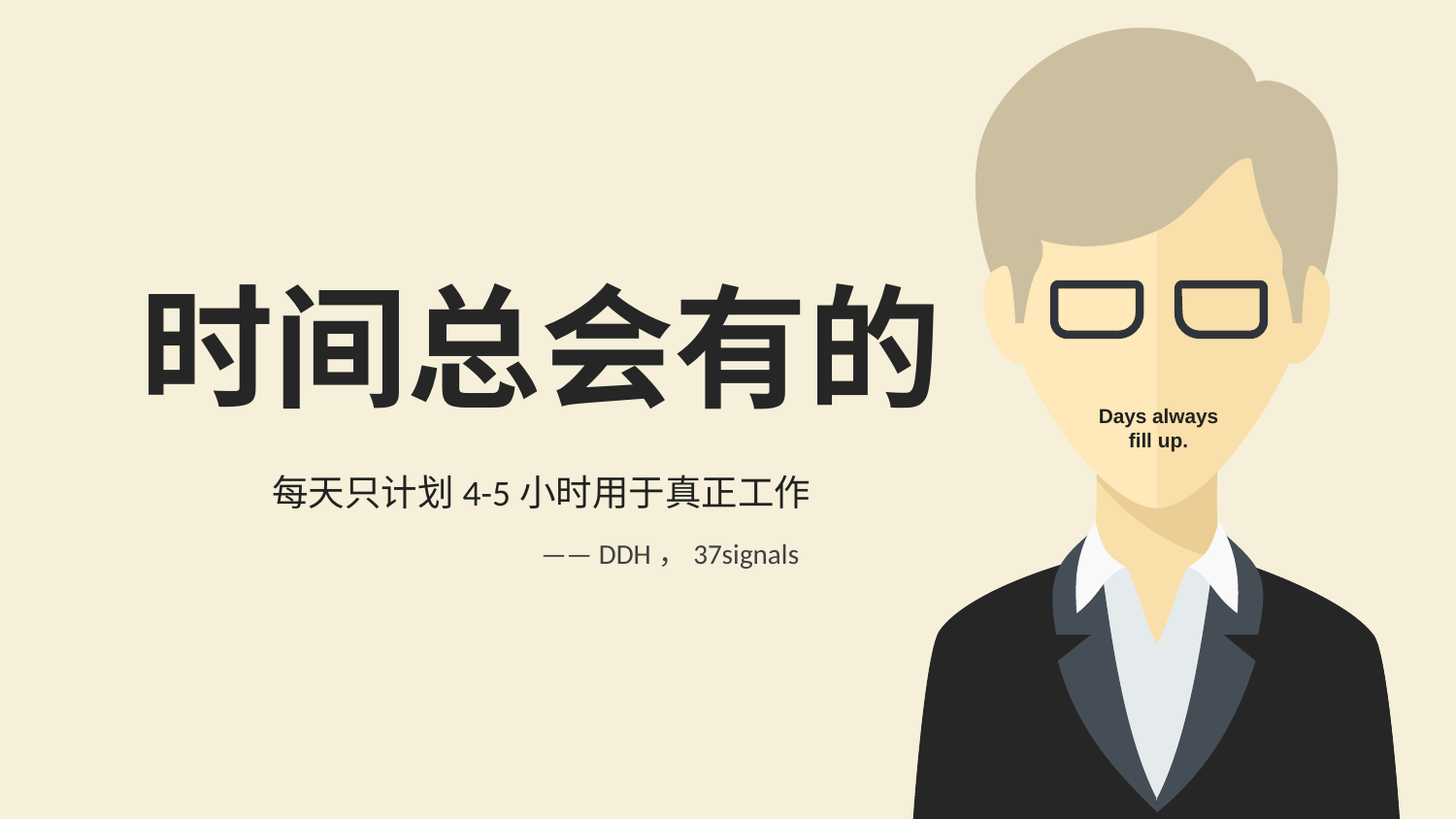

时间总会有的
Days always
 fill up.
每天只计划4-5小时用于真正工作
—— DDH，37signals